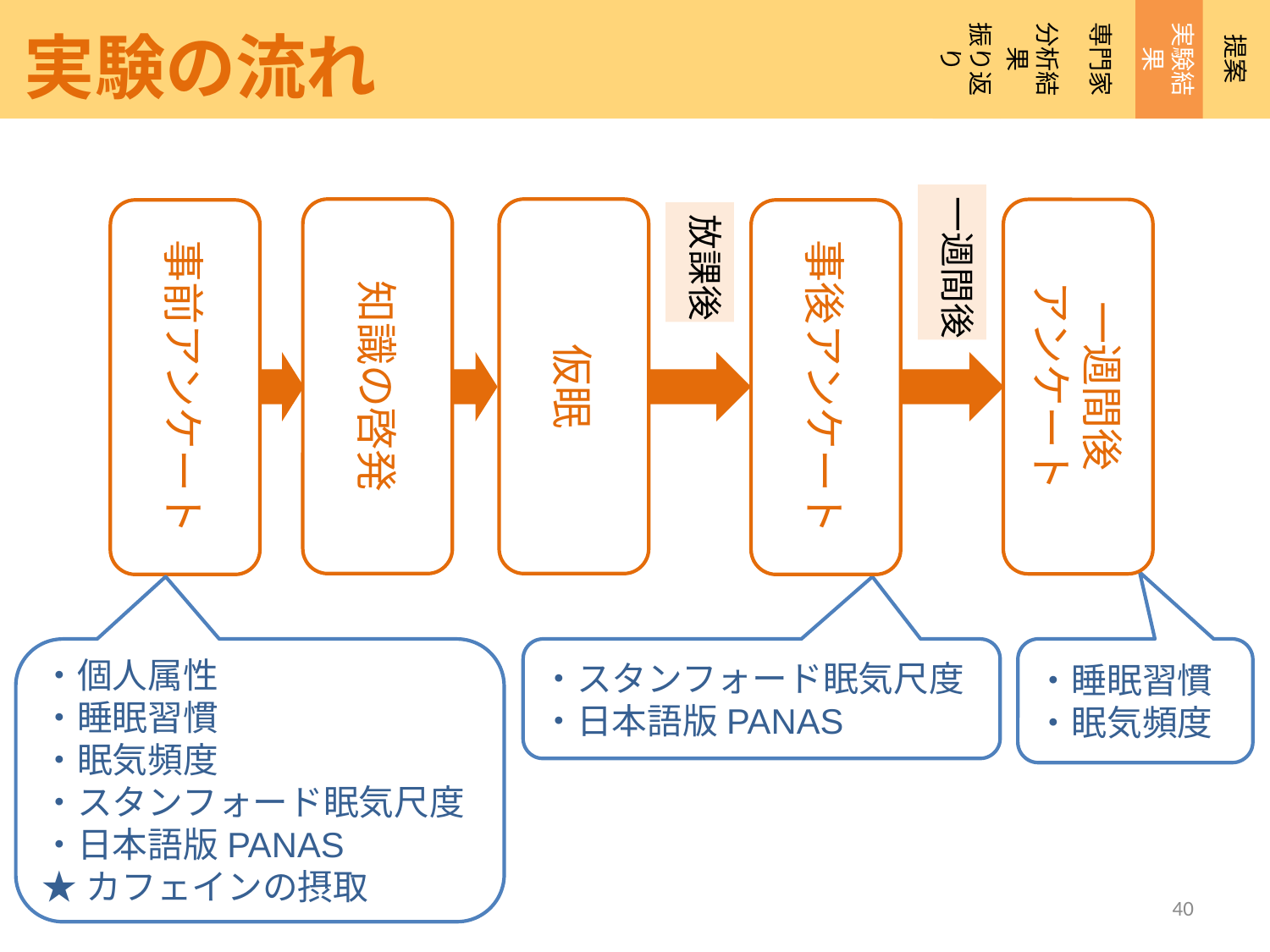

専門家
提案

振り返り
実験結果
分析結果
実験の流れ
一週間後
仮眠
知識の啓発
一週間後
アンケート
事後アンケート
事前アンケート
放課後

・個人属性
・睡眠習慣
・眠気頻度
・スタンフォード眠気尺度
・日本語版PANAS
★カフェインの摂取
・スタンフォード眠気尺度
・日本語版PANAS
・睡眠習慣
・眠気頻度
40